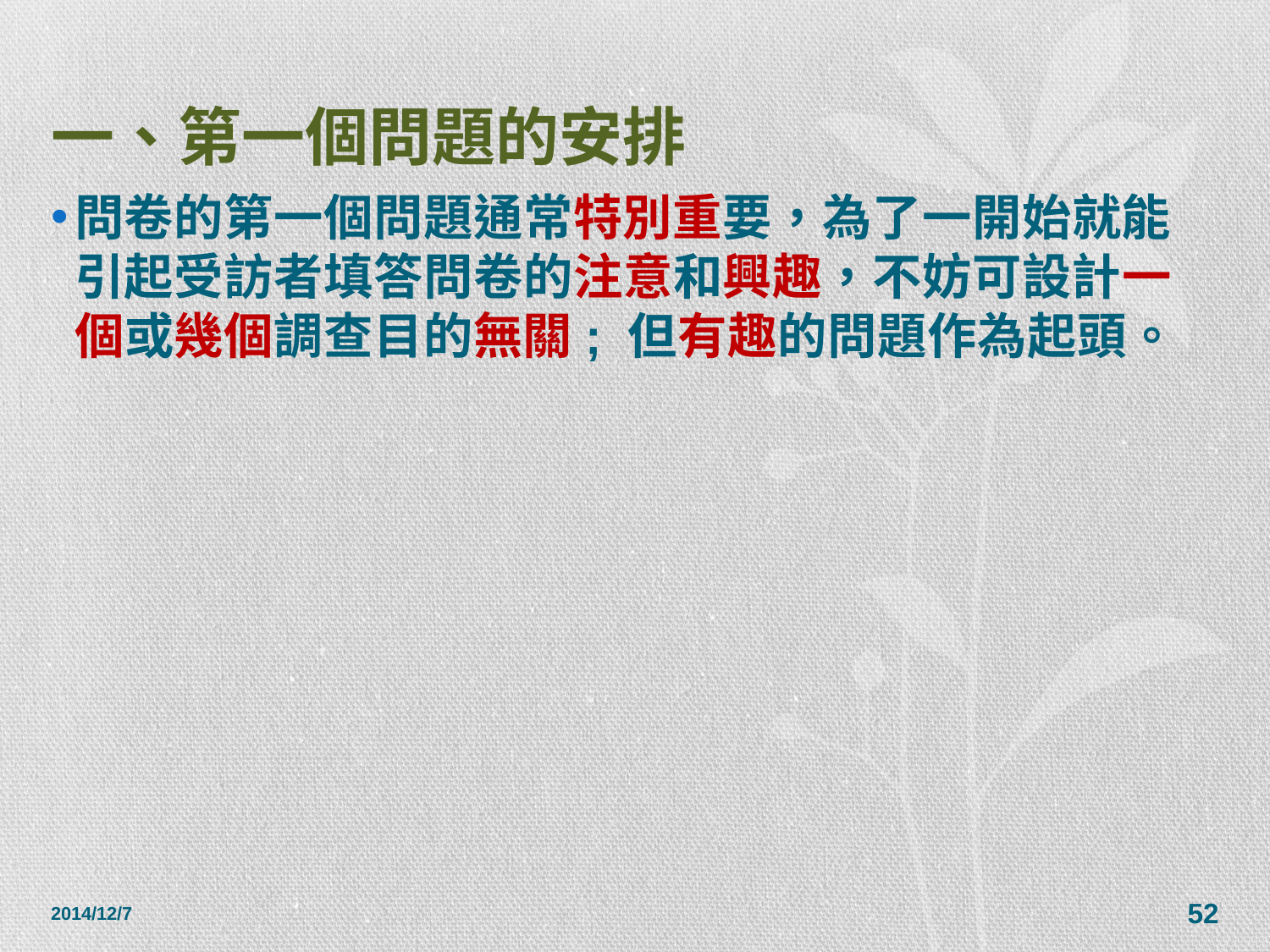

# 一、第一個問題的安排
問卷的第一個問題通常特別重要，為了一開始就能引起受訪者填答問卷的注意和興趣，不妨可設計一個或幾個調查目的無關; 但有趣的問題作為起頭。
2014/12/7
52